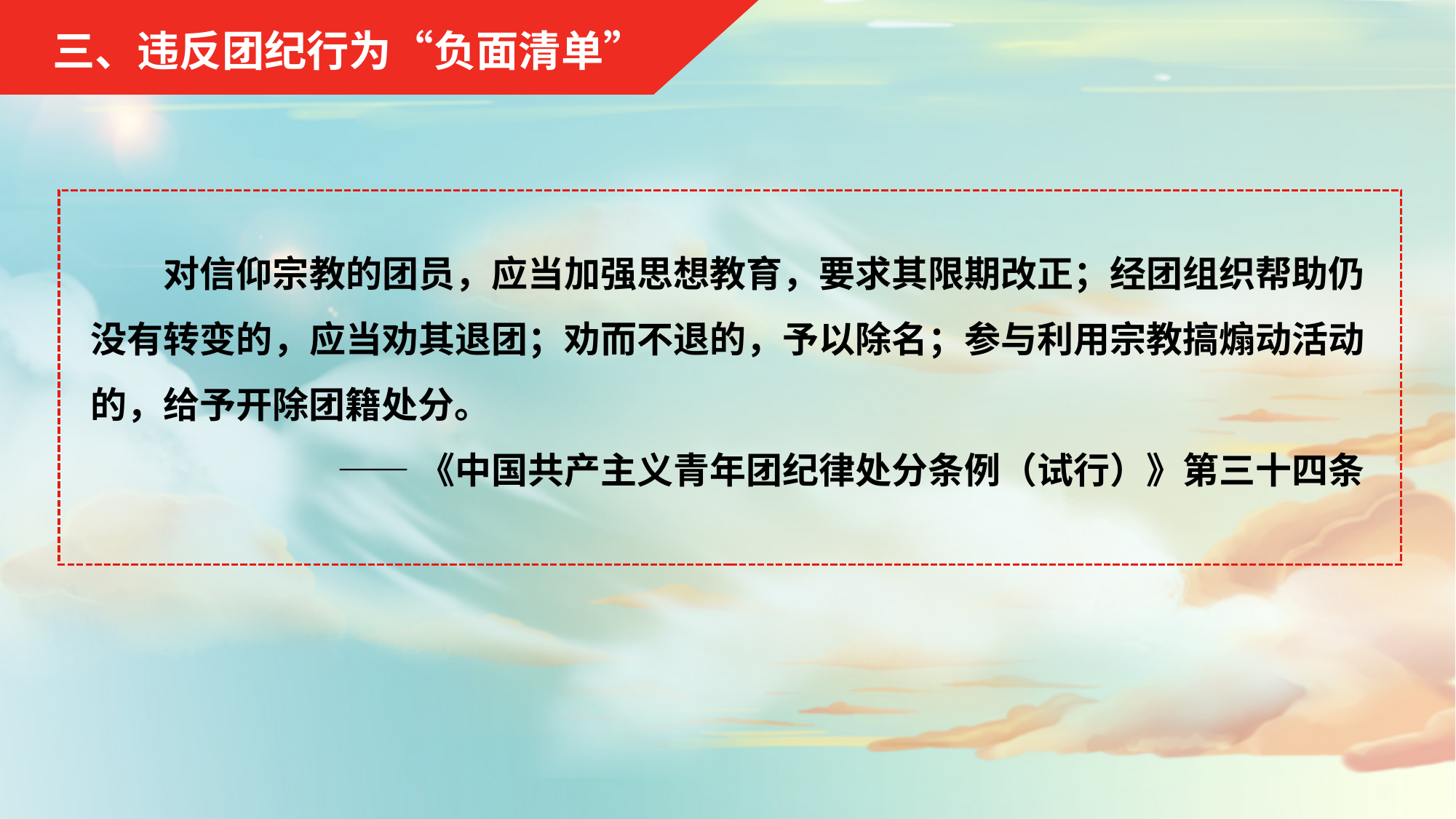

三、违反团纪行为“负面清单”

对信仰宗教的团员，应当加强思想教育，要求其限期改正；经团组织帮助仍没有转变的，应当劝其退团；劝而不退的，予以除名；参与利用宗教搞煽动活动的，给予开除团籍处分。
——《中国共产主义青年团纪律处分条例（试行）》第三十四条